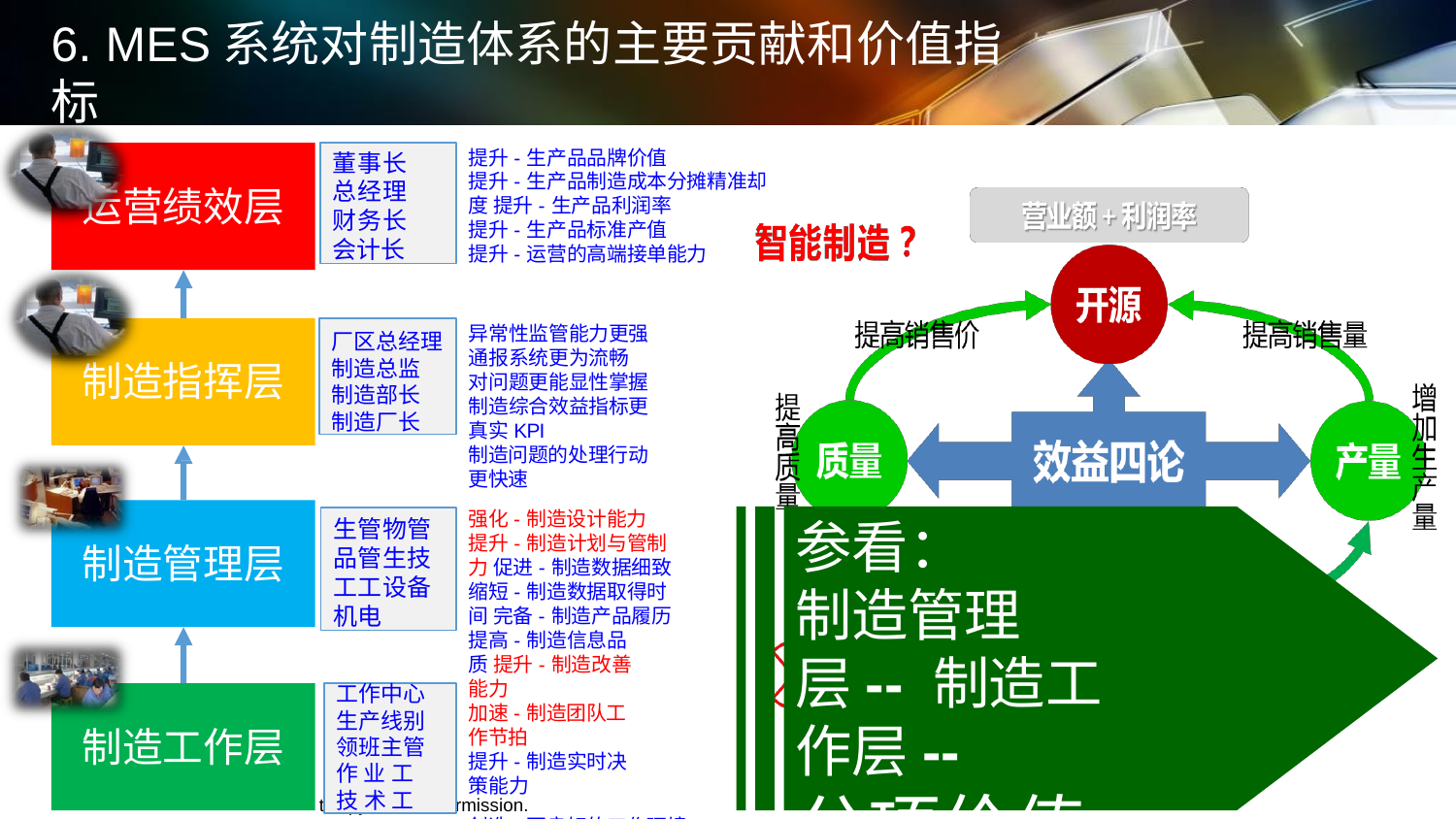

6. MES系统对制造体系的主要贡献和价值指标

提升-生产品品牌价值
提升-生产品制造成本分摊精准却度 提升-生产品利润率
提升-生产品标准产值
提升-运营的高端接单能力

董事长 总经理 财务长 会计长

运营绩效层

厂区总经理 制造总监 制造部长 制造厂长
异常性监管能力更强 通报系统更为流畅 对问题更能显性掌握
制造综合效益指标更真实KPI
制造问题的处理行动更快速
强化-制造设计能力
提升-制造计划与管制力 促进-制造数据细致
缩短-制造数据取得时间 完备-制造产品履历
提高-制造信息品质 提升-制造改善能力
加速-制造团队工作节拍
提升-制造实时决策能力
创造-更良好的工作环境 提高-作业工技术加工能量 做出-更好品质的生产品 提高-作业人员的效率工资
制造指挥层

生管物管 品管生技 工工设备 机电
参看：
制造管理层-- 制造工作层--
分项价值看板
制造管理层

工作中心
生产线别 领班主管 作 业 工 技 术 工
制造工作层
t
rmission.
copy without pe